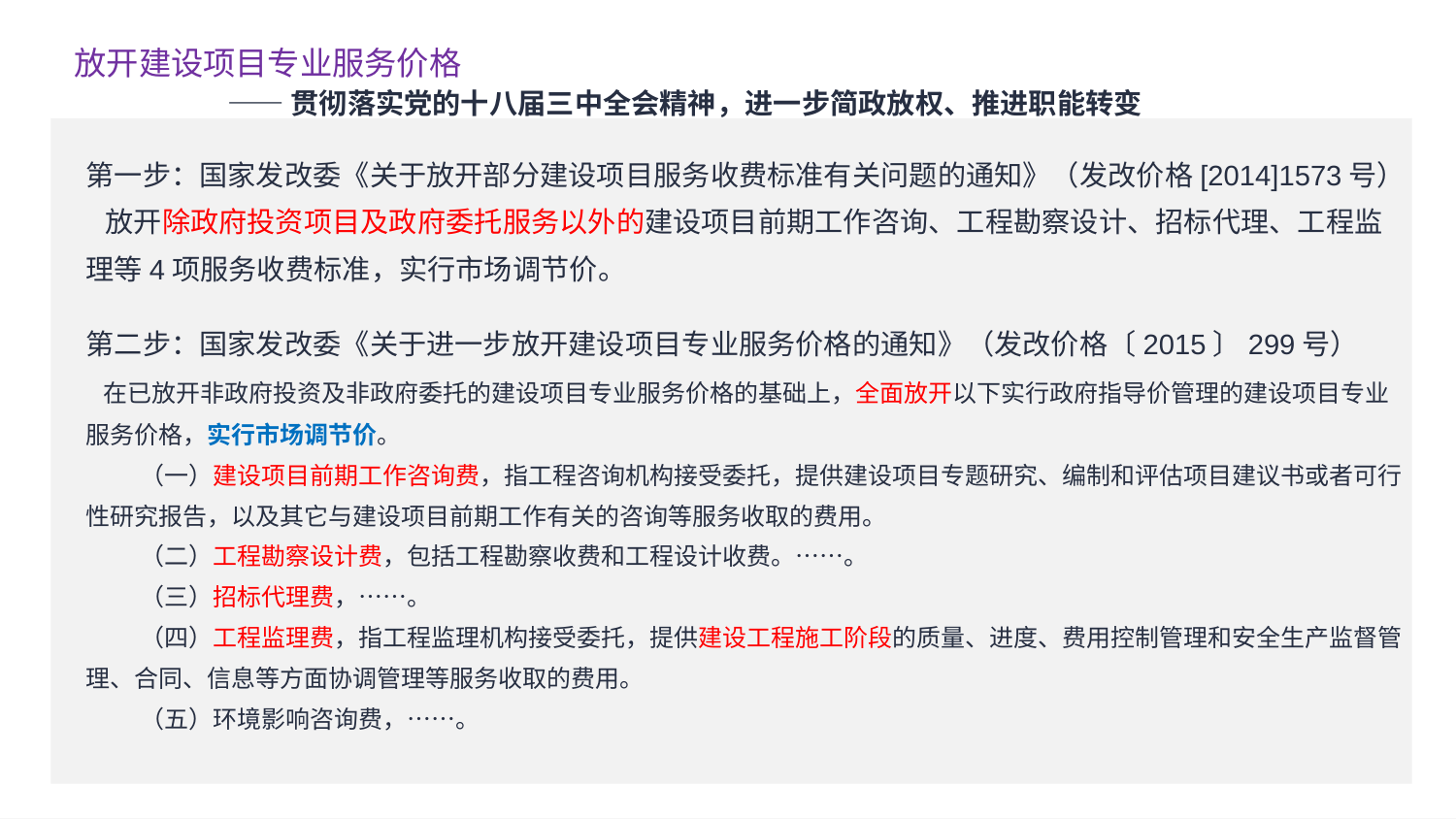

放开建设项目专业服务价格
                     ——贯彻落实党的十八届三中全会精神，进一步简政放权、推进职能转变

第一步：国家发改委《关于放开部分建设项目服务收费标准有关问题的通知》（发改价格[2014]1573号）
  放开除政府投资项目及政府委托服务以外的建设项目前期工作咨询、工程勘察设计、招标代理、工程监理等4项服务收费标准，实行市场调节价。
第二步：国家发改委《关于进一步放开建设项目专业服务价格的通知》（发改价格〔2015〕299号）
  在已放开非政府投资及非政府委托的建设项目专业服务价格的基础上，全面放开以下实行政府指导价管理的建设项目专业服务价格，实行市场调节价。
  （一）建设项目前期工作咨询费，指工程咨询机构接受委托，提供建设项目专题研究、编制和评估项目建议书或者可行性研究报告，以及其它与建设项目前期工作有关的咨询等服务收取的费用。
  （二）工程勘察设计费，包括工程勘察收费和工程设计收费。……。
  （三）招标代理费，……。
  （四）工程监理费，指工程监理机构接受委托，提供建设工程施工阶段的质量、进度、费用控制管理和安全生产监督管理、合同、信息等方面协调管理等服务收取的费用。
  （五）环境影响咨询费，……。